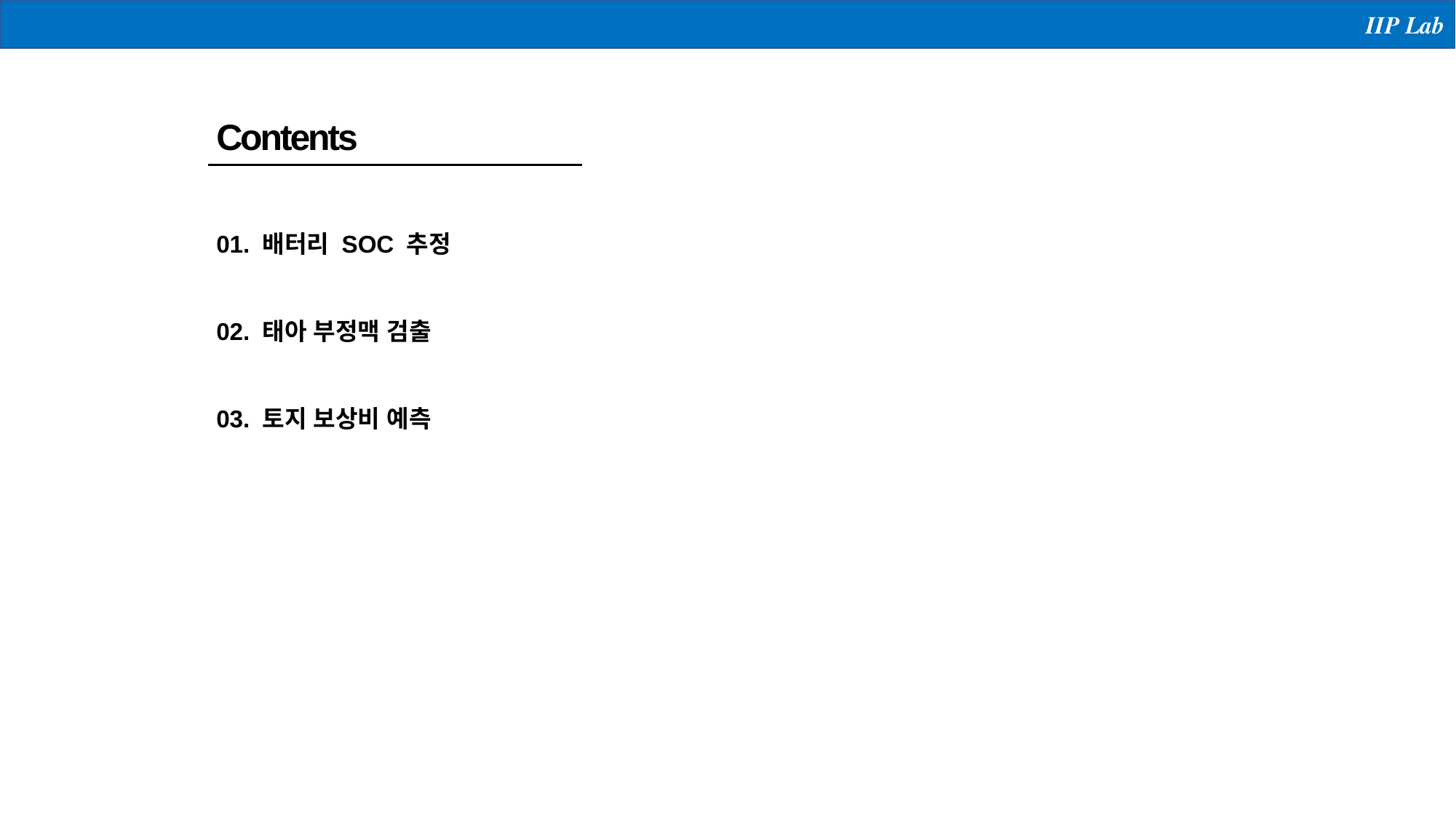

IIP Lab
Contents
01. 배터리 SOC 추정

02. 태아 부정맥 검출

03. 토지 보상비 예측